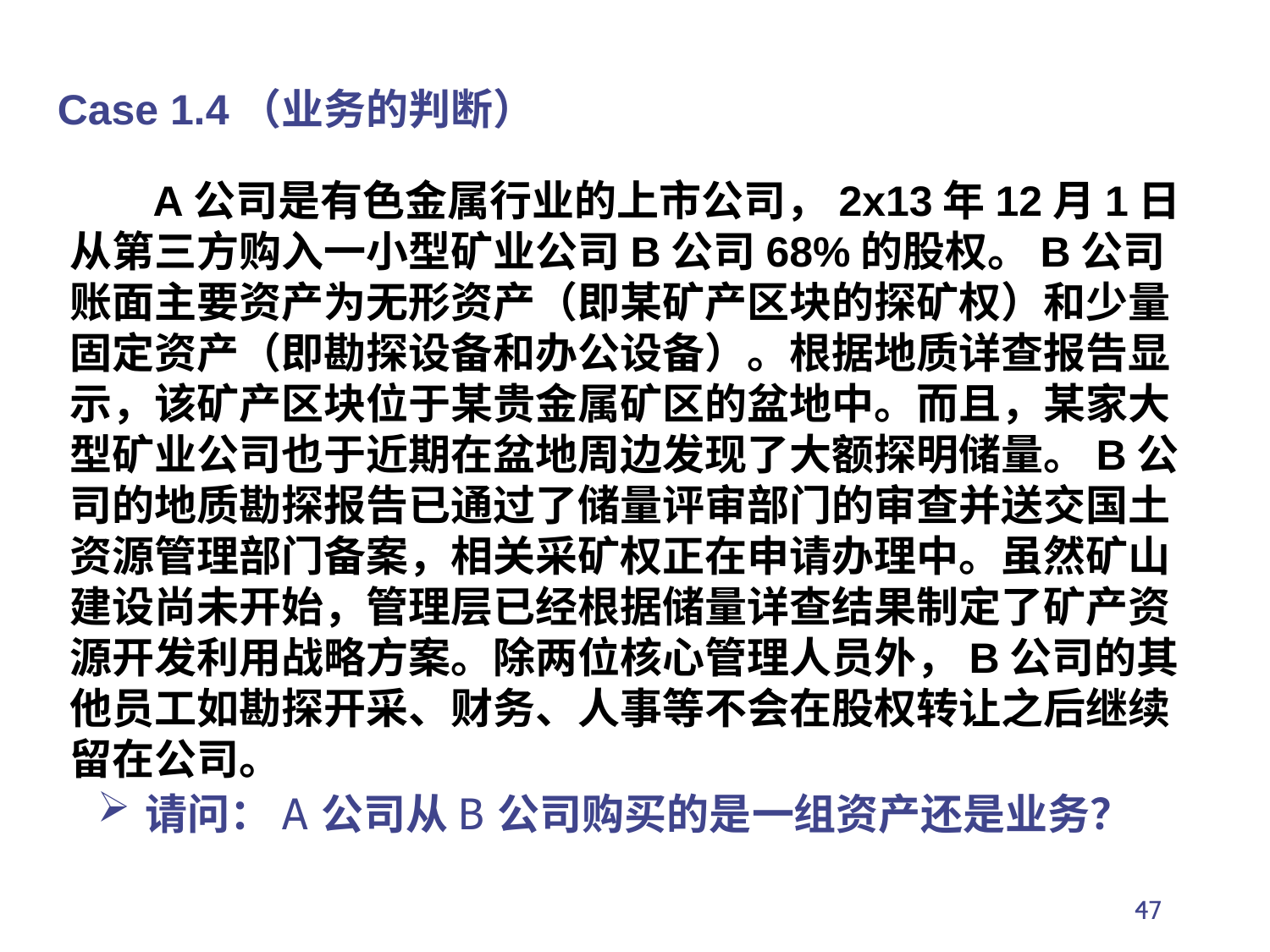

Case 1.4（业务的判断）
       A公司是有色金属行业的上市公司，2x13年12月1日从第三方购入一小型矿业公司B公司68%的股权。B公司账面主要资产为无形资产（即某矿产区块的探矿权）和少量固定资产（即勘探设备和办公设备）。根据地质详查报告显示，该矿产区块位于某贵金属矿区的盆地中。而且，某家大型矿业公司也于近期在盆地周边发现了大额探明储量。B公司的地质勘探报告已通过了储量评审部门的审查并送交国土资源管理部门备案，相关采矿权正在申请办理中。虽然矿山建设尚未开始，管理层已经根据储量详查结果制定了矿产资源开发利用战略方案。除两位核心管理人员外，B公司的其他员工如勘探开采、财务、人事等不会在股权转让之后继续留在公司。
请问：A公司从B公司购买的是一组资产还是业务？
47